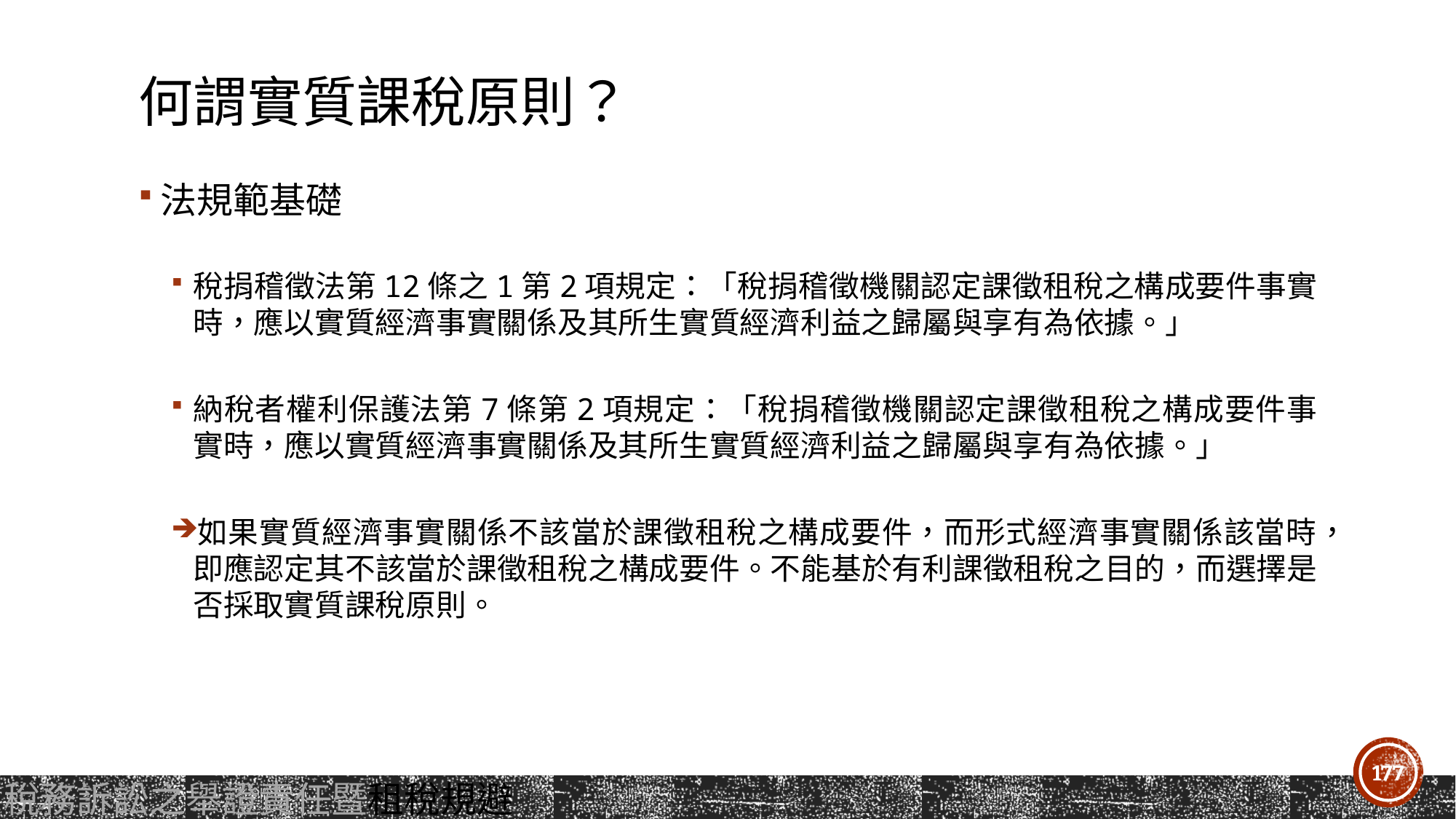

# 何謂實質課稅原則？
法規範基礎

稅捐稽徵法第12條之1第2項規定：「稅捐稽徵機關認定課徵租稅之構成要件事實時，應以實質經濟事實關係及其所生實質經濟利益之歸屬與享有為依據。」

納稅者權利保護法第7條第2項規定：「稅捐稽徵機關認定課徵租稅之構成要件事實時，應以實質經濟事實關係及其所生實質經濟利益之歸屬與享有為依據。」

如果實質經濟事實關係不該當於課徵租稅之構成要件，而形式經濟事實關係該當時，即應認定其不該當於課徵租稅之構成要件。不能基於有利課徵租稅之目的，而選擇是否採取實質課稅原則。

177